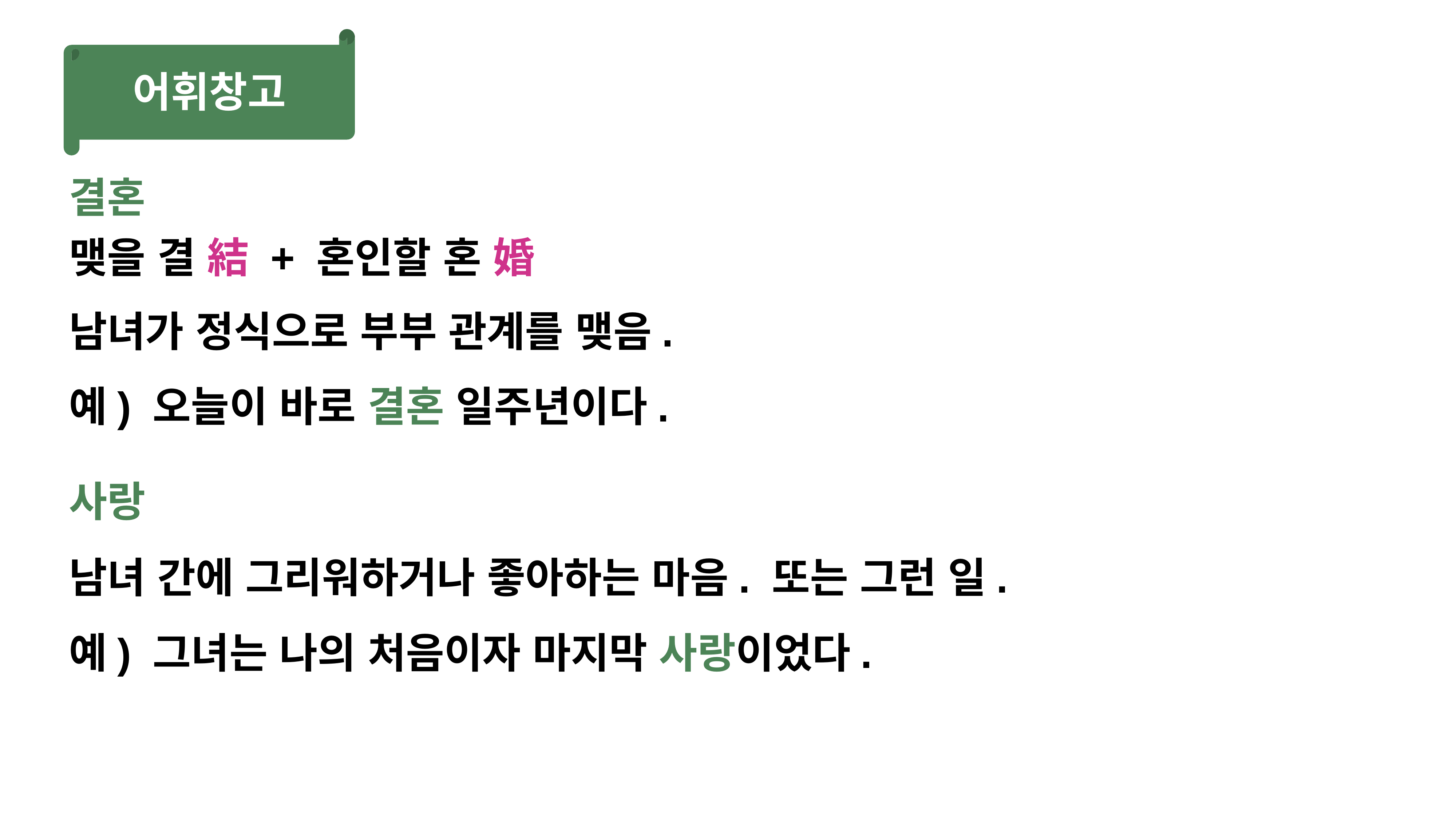

어휘창고
결혼
맺을 결 結 + 혼인할 혼 婚
남녀가 정식으로 부부 관계를 맺음.
예) 오늘이 바로 결혼 일주년이다.
사랑
남녀 간에 그리워하거나 좋아하는 마음. 또는 그런 일.
예) 그녀는 나의 처음이자 마지막 사랑이었다.